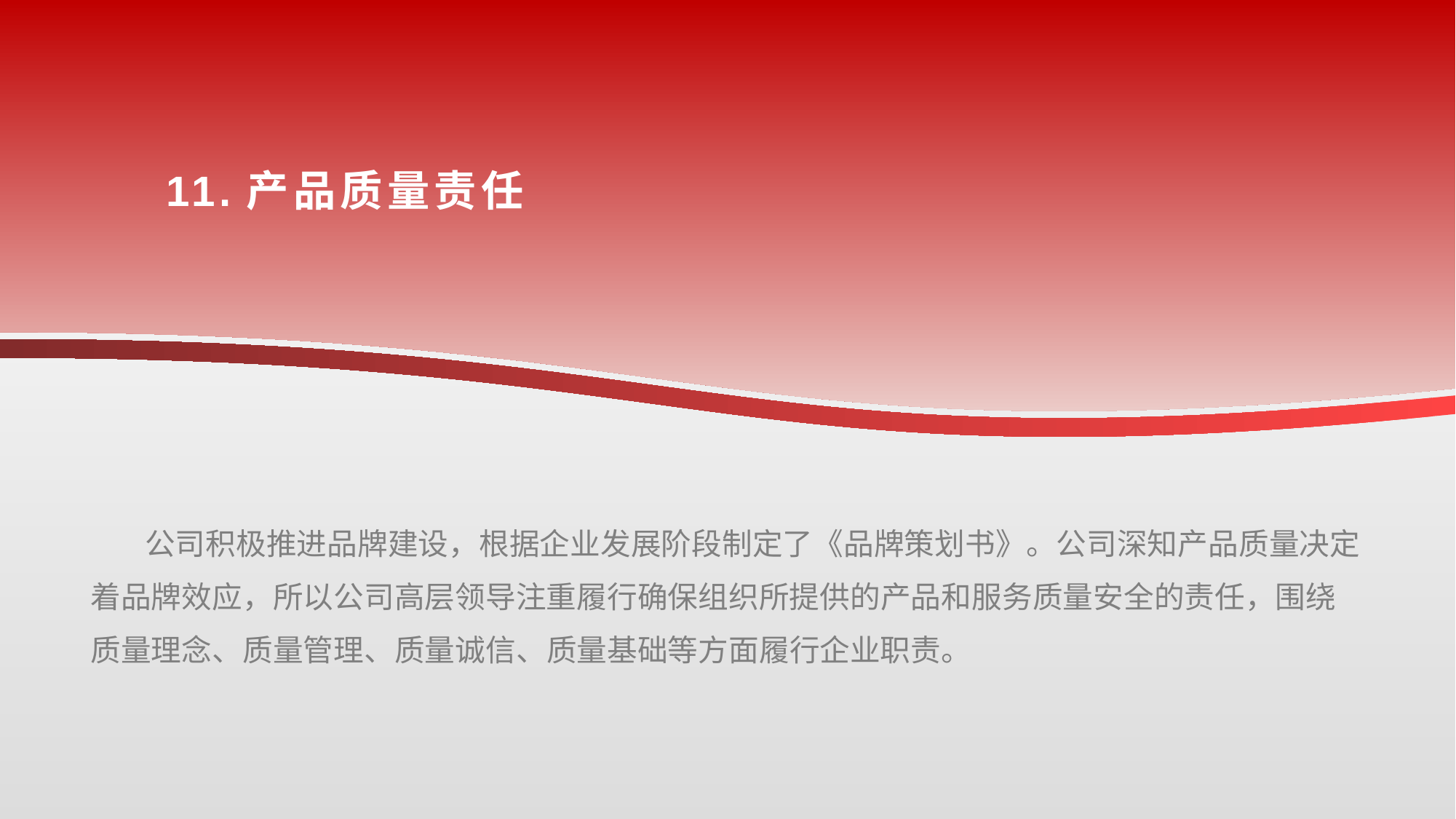

11.产品质量责任

       公司积极推进品牌建设，根据企业发展阶段制定了《品牌策划书》。公司深知产品质量决定着品牌效应，所以公司高层领导注重履行确保组织所提供的产品和服务质量安全的责任，围绕质量理念、质量管理、质量诚信、质量基础等方面履行企业职责。